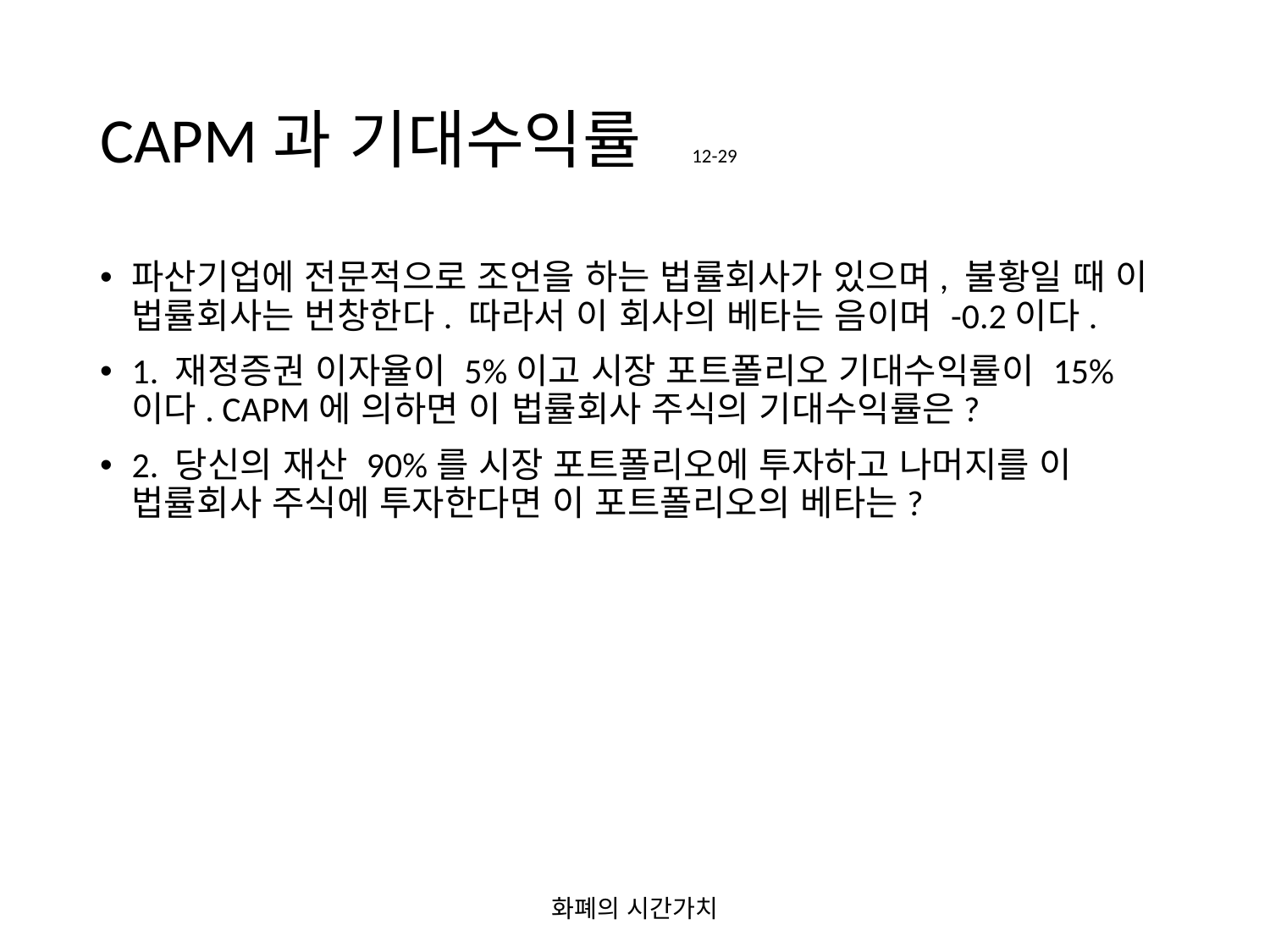

# CAPM과 기대수익률  12-29
파산기업에 전문적으로 조언을 하는 법률회사가 있으며, 불황일 때 이 법률회사는 번창한다. 따라서 이 회사의 베타는 음이며 -0.2이다.
1. 재정증권 이자율이 5%이고 시장 포트폴리오 기대수익률이 15%이다. CAPM에 의하면 이 법률회사 주식의 기대수익률은?
2. 당신의 재산 90%를 시장 포트폴리오에 투자하고 나머지를 이 법률회사 주식에 투자한다면 이 포트폴리오의 베타는?
화폐의 시간가치